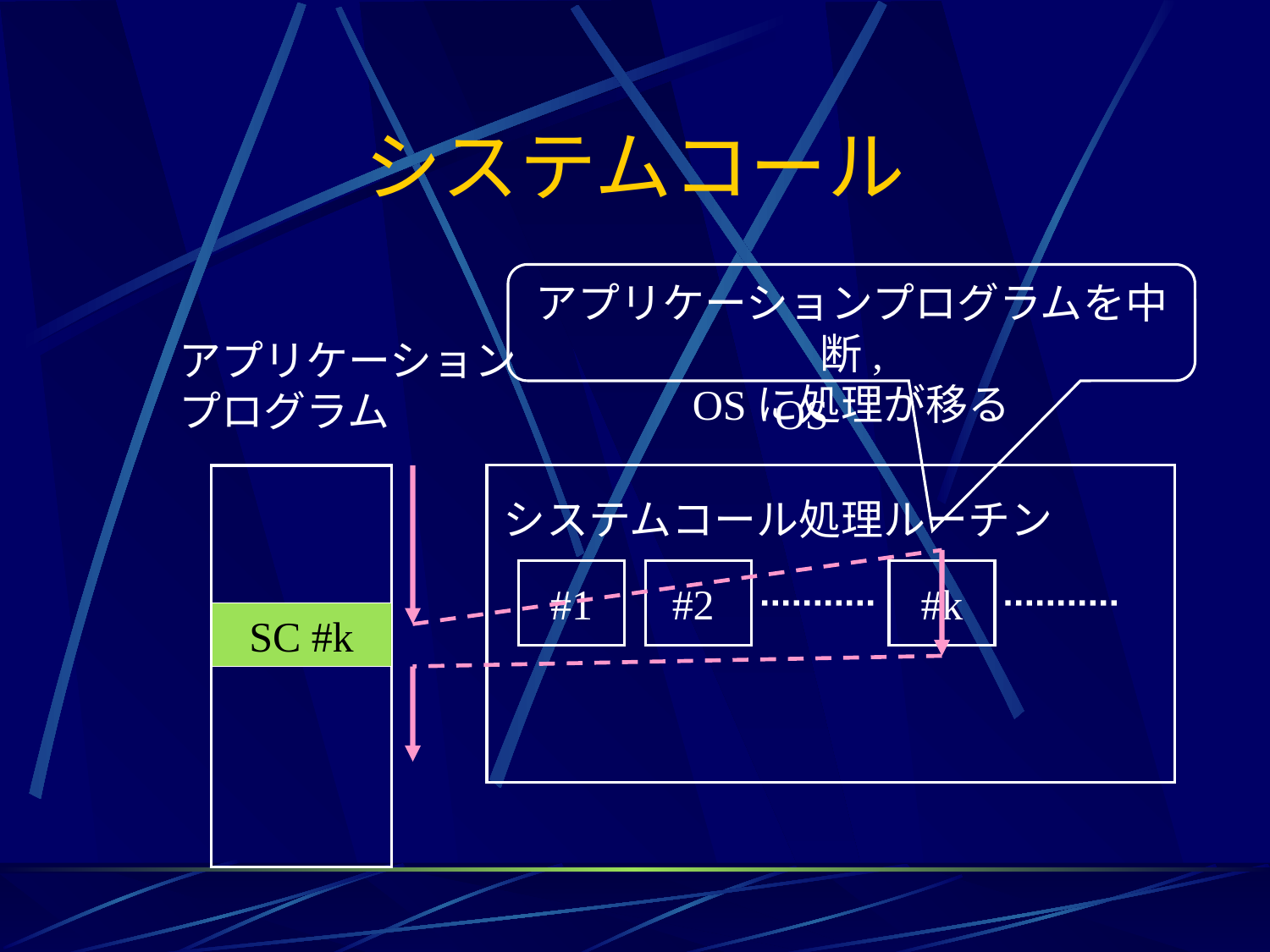

# システムコール
アプリケーションプログラムを中断,
OSに処理が移る
アプリケーション
プログラム
OS

システムコール処理ルーチン

#1
#2
#k
SC #k